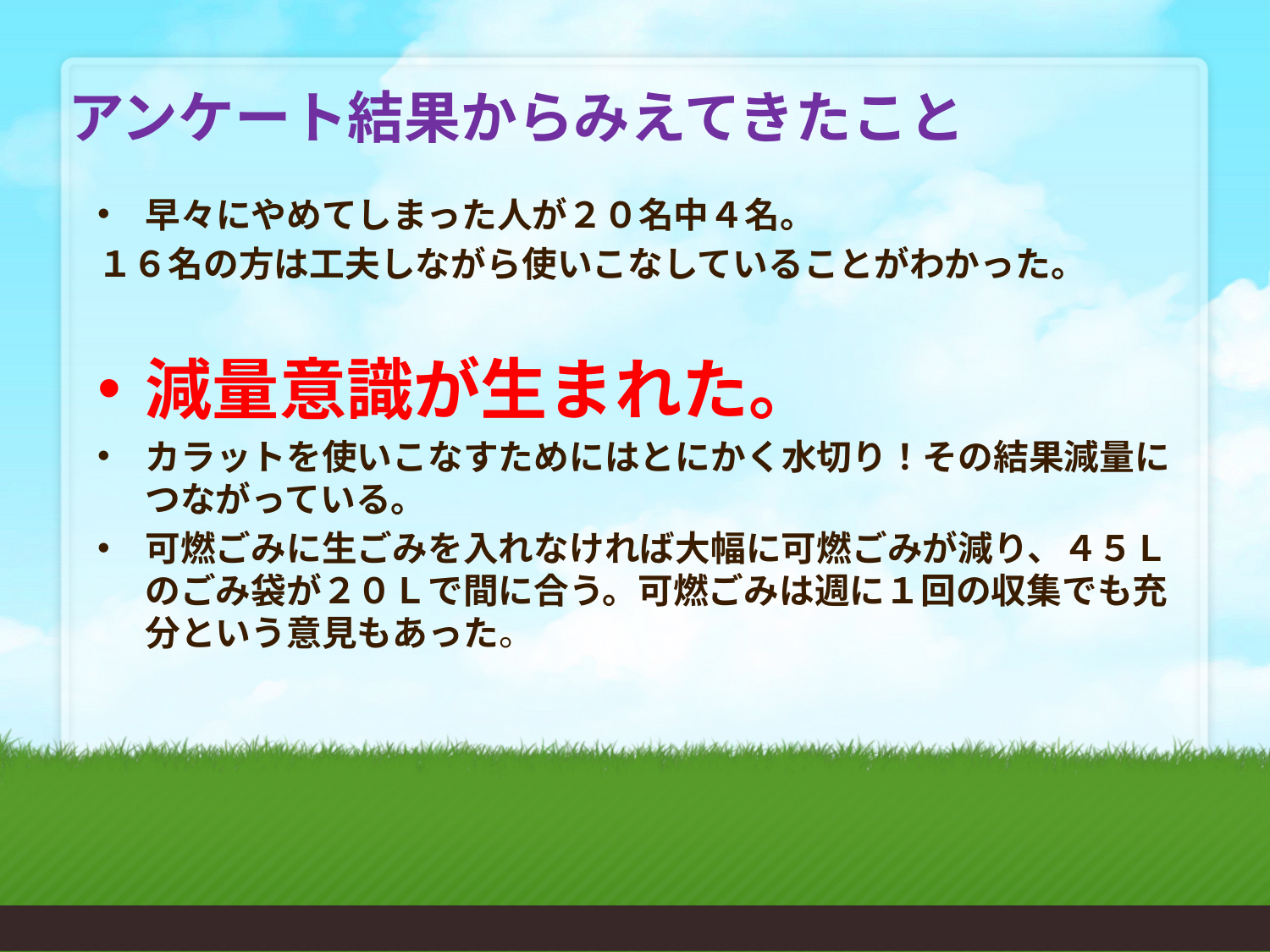

# アンケート結果からみえてきたこと
早々にやめてしまった人が２０名中４名。
１６名の方は工夫しながら使いこなしていることがわかった。

減量意識が生まれた。
カラットを使いこなすためにはとにかく水切り！その結果減量につながっている。
可燃ごみに生ごみを入れなければ大幅に可燃ごみが減り、４５Ｌのごみ袋が２０Ｌで間に合う。可燃ごみは週に１回の収集でも充分という意見もあった。